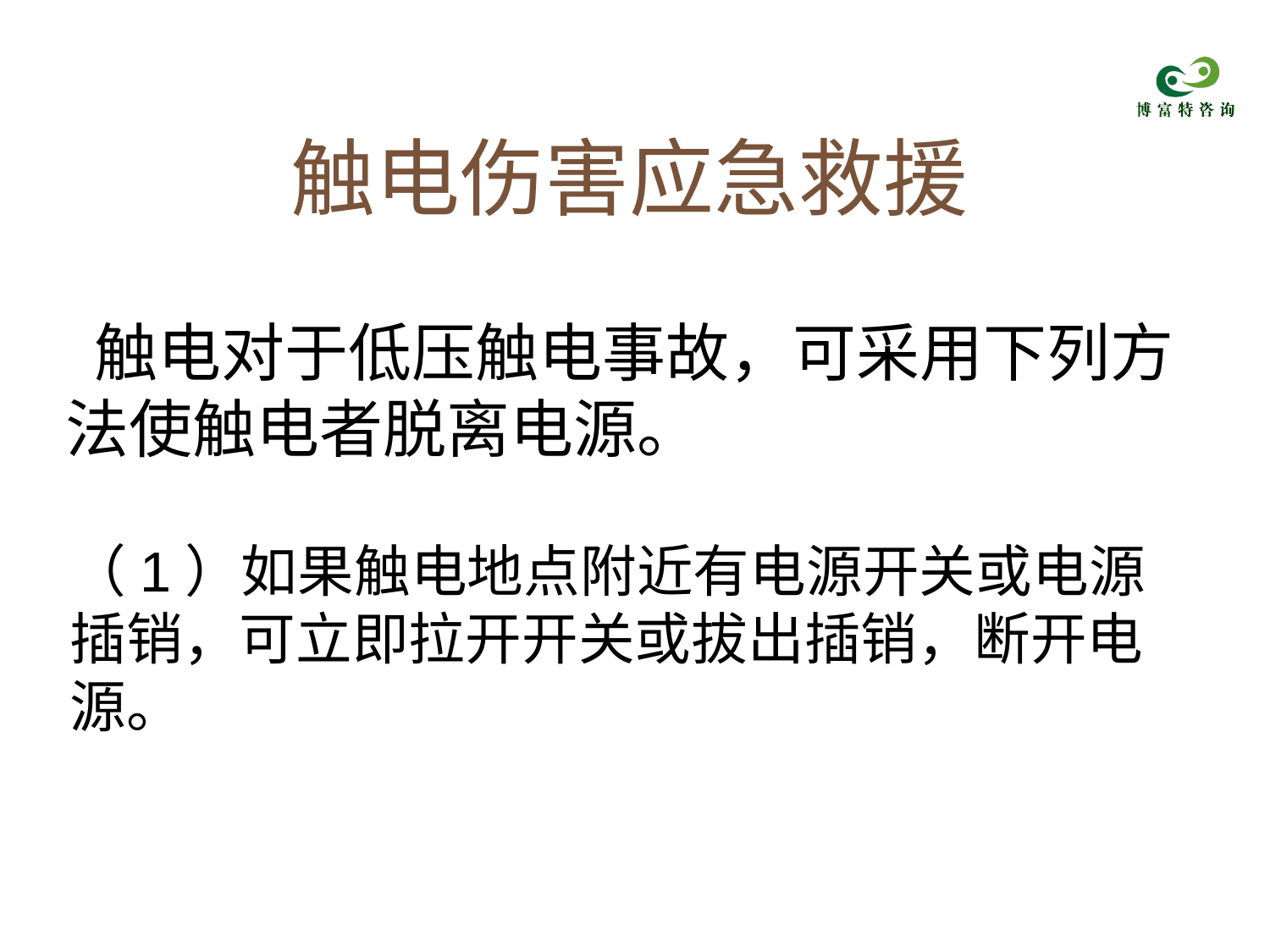

触电伤害应急救援
 触电对于低压触电事故，可采用下列方法使触电者脱离电源。
（1）如果触电地点附近有电源开关或电源插销，可立即拉开开关或拔出插销，断开电源。